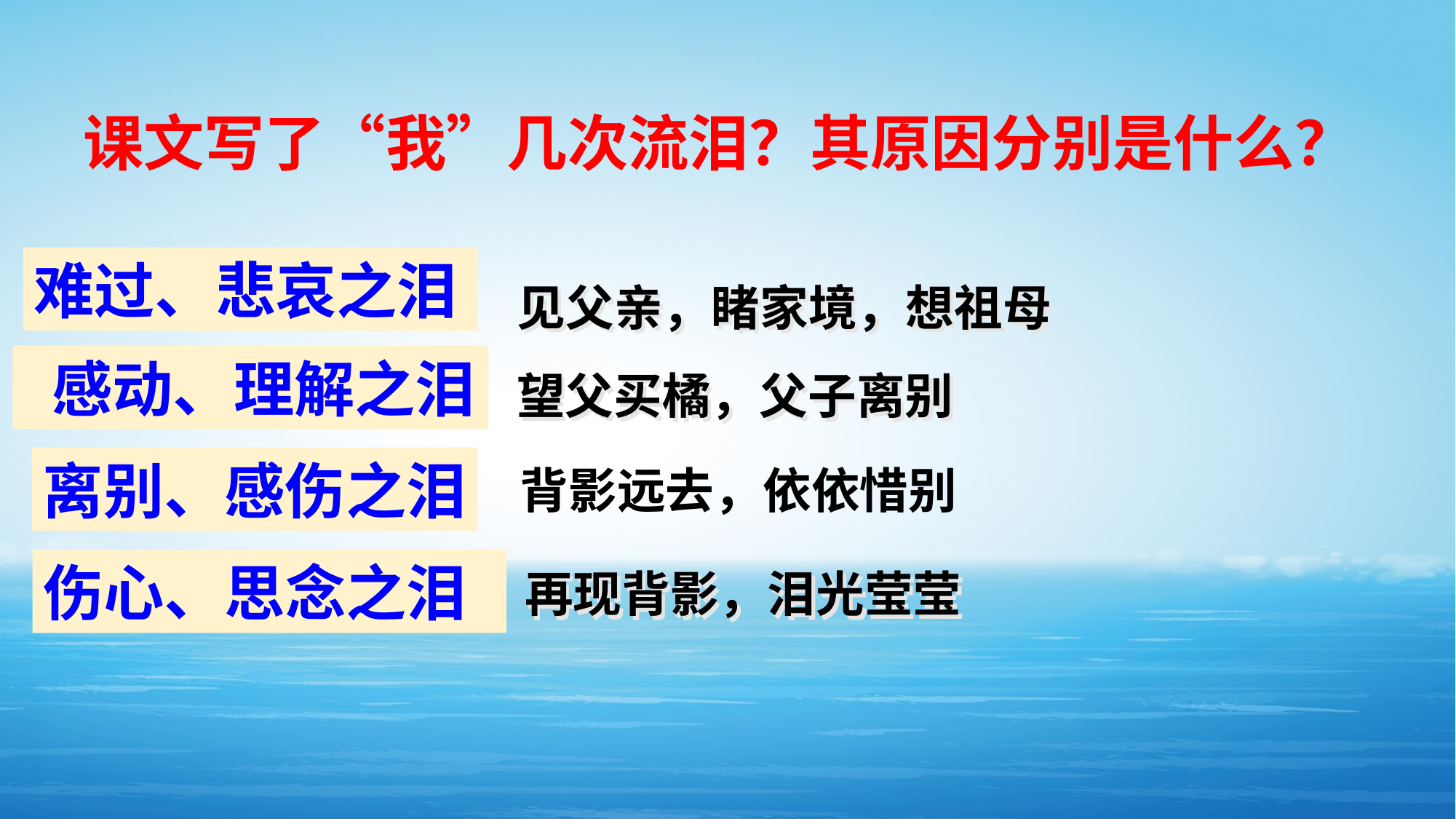

课文写了“我”几次流泪？其原因分别是什么？

难过、悲哀之泪
见父亲，睹家境，想祖母
 感动、理解之泪
望父买橘，父子离别
离别、感伤之泪
 背影远去，依依惜别
伤心、思念之泪
  再现背影，泪光莹莹